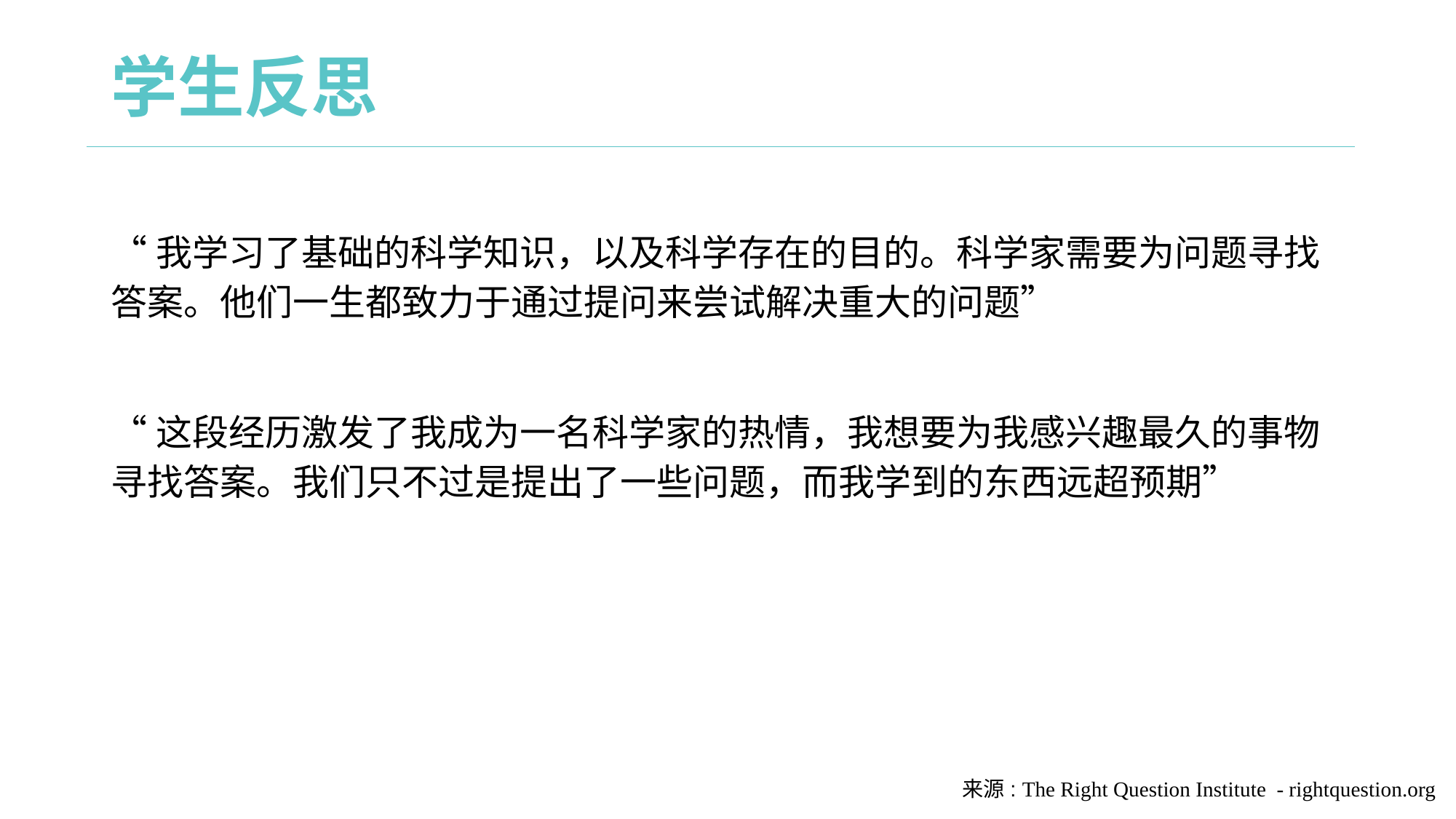

# 学生反思
“我学习了基础的科学知识，以及科学存在的目的。科学家需要为问题寻找答案。他们一生都致力于通过提问来尝试解决重大的问题”

“这段经历激发了我成为一名科学家的热情，我想要为我感兴趣最久的事物寻找答案。我们只不过是提出了一些问题，而我学到的东西远超预期”